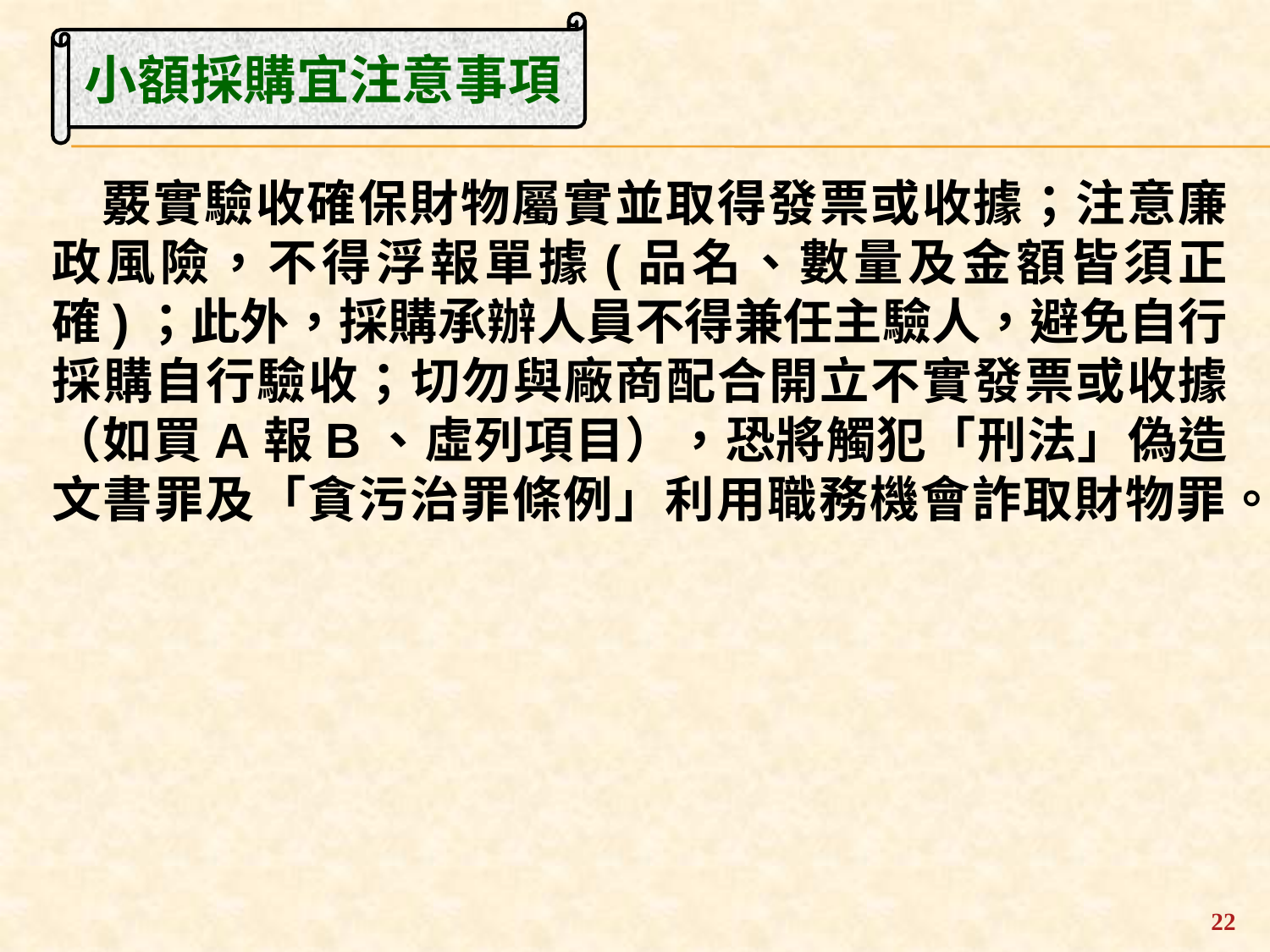

小額採購宜注意事項
覈實驗收確保財物屬實並取得發票或收據；注意廉政風險，不得浮報單據(品名、數量及金額皆須正確)；此外，採購承辦人員不得兼任主驗人，避免自行採購自行驗收；切勿與廠商配合開立不實發票或收據（如買A報B、虛列項目），恐將觸犯「刑法」偽造文書罪及「貪污治罪條例」利用職務機會詐取財物罪。
22